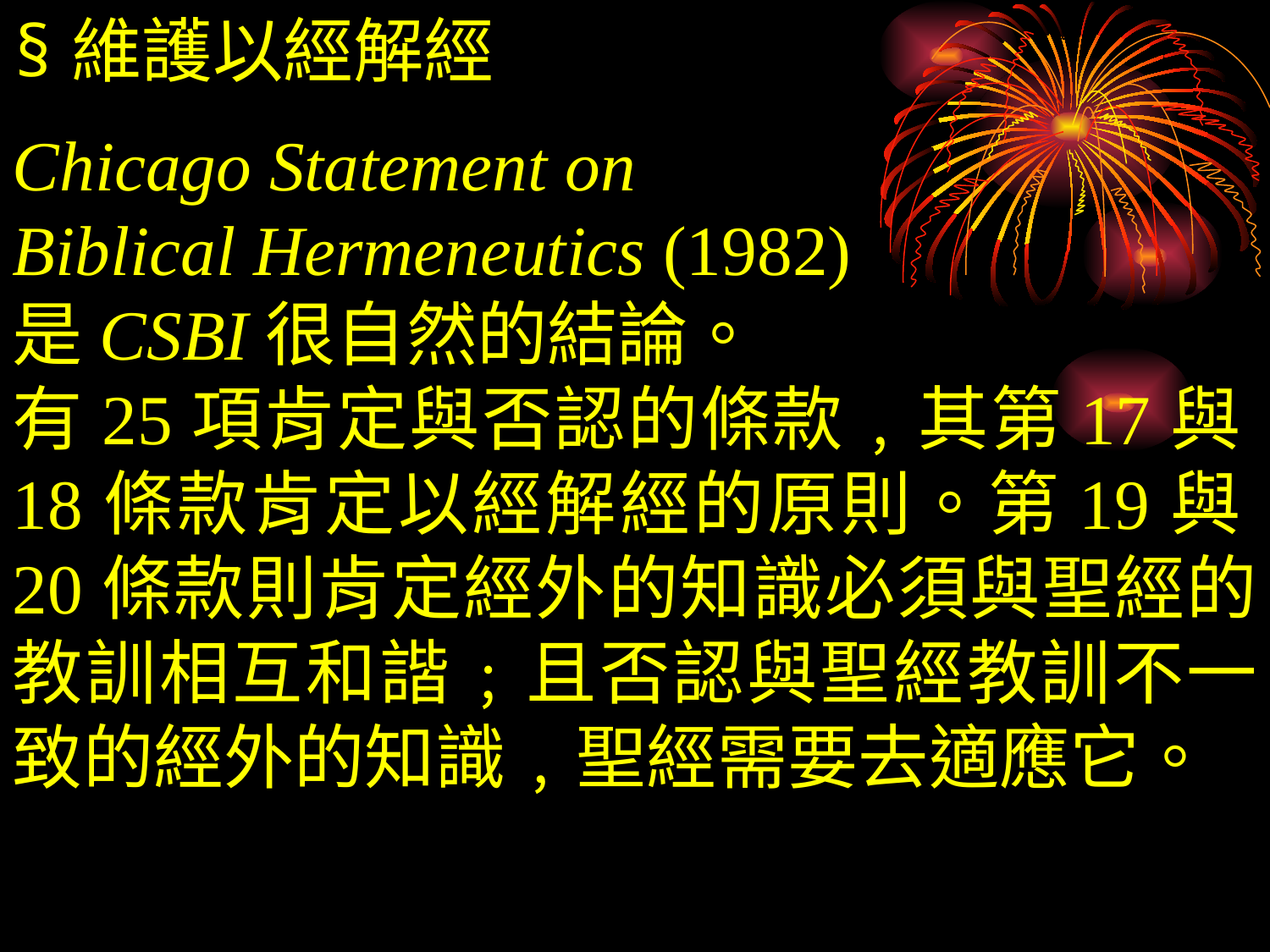

§維護以經解經

Chicago Statement on
Biblical Hermeneutics (1982)
是CSBI很自然的結論。
有25項肯定與否認的條款﹐其第17與18條款肯定以經解經的原則。第19與20條款則肯定經外的知識必須與聖經的教訓相互和諧﹔且否認與聖經教訓不一致的經外的知識﹐聖經需要去適應它。